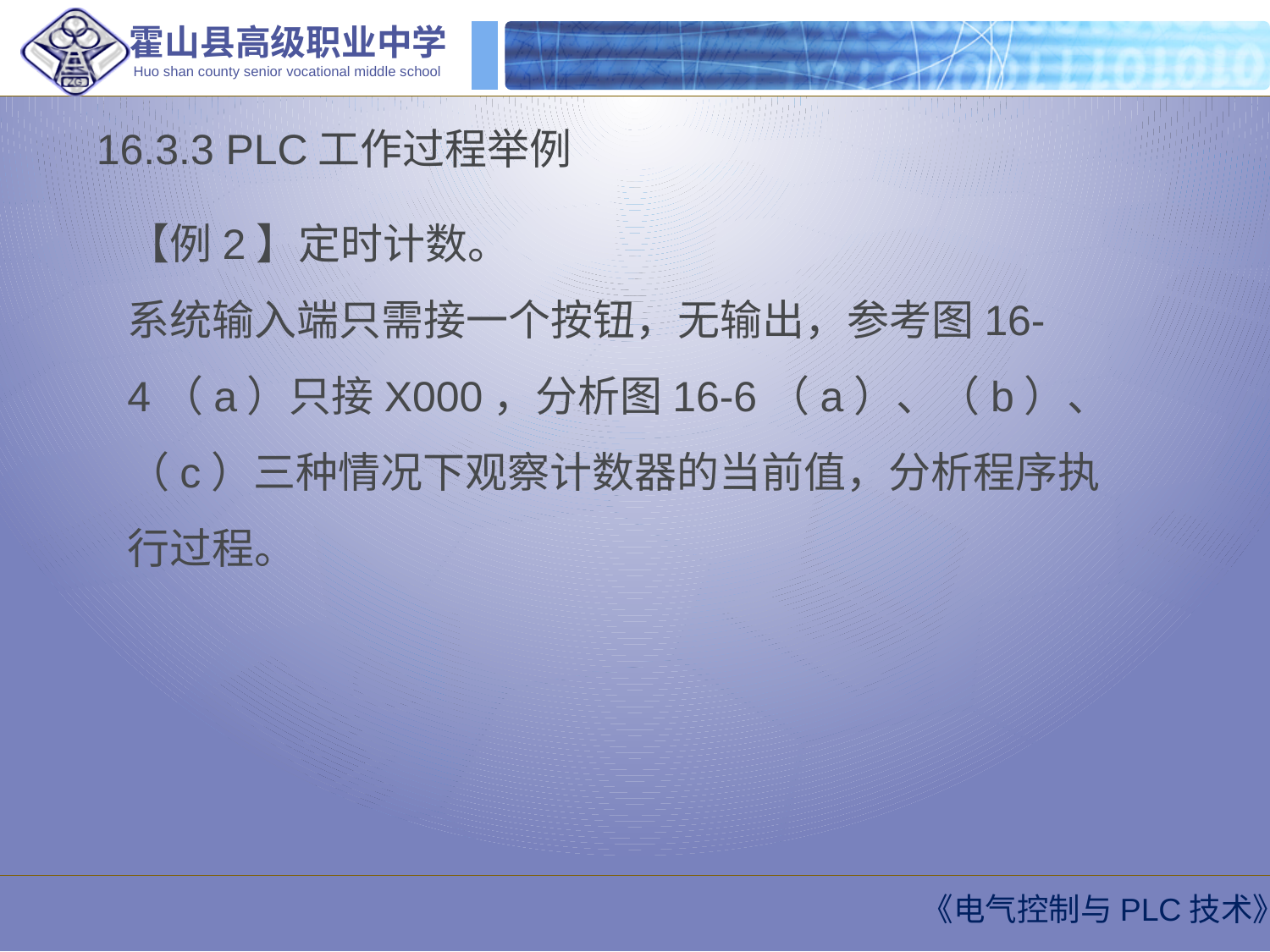

16.3.3 PLC工作过程举例
【例2】定时计数。
系统输入端只需接一个按钮，无输出，参考图16-4（a）只接X000，分析图16-6（a）、（b）、（c）三种情况下观察计数器的当前值，分析程序执行过程。